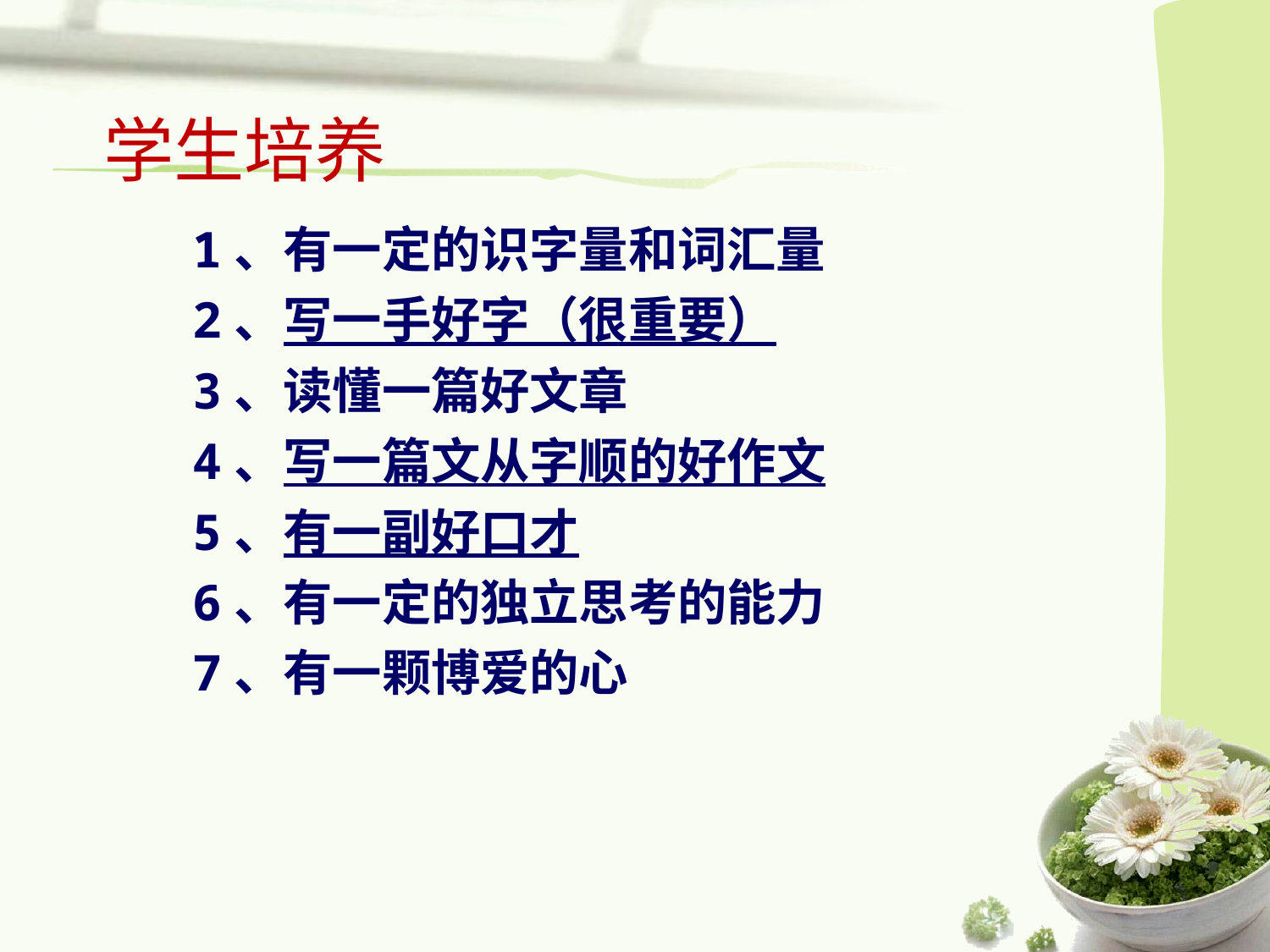

学生培养
1、有一定的识字量和词汇量
2、写一手好字（很重要）
3、读懂一篇好文章
4、写一篇文从字顺的好作文
5、有一副好口才
6、有一定的独立思考的能力
7、有一颗博爱的心